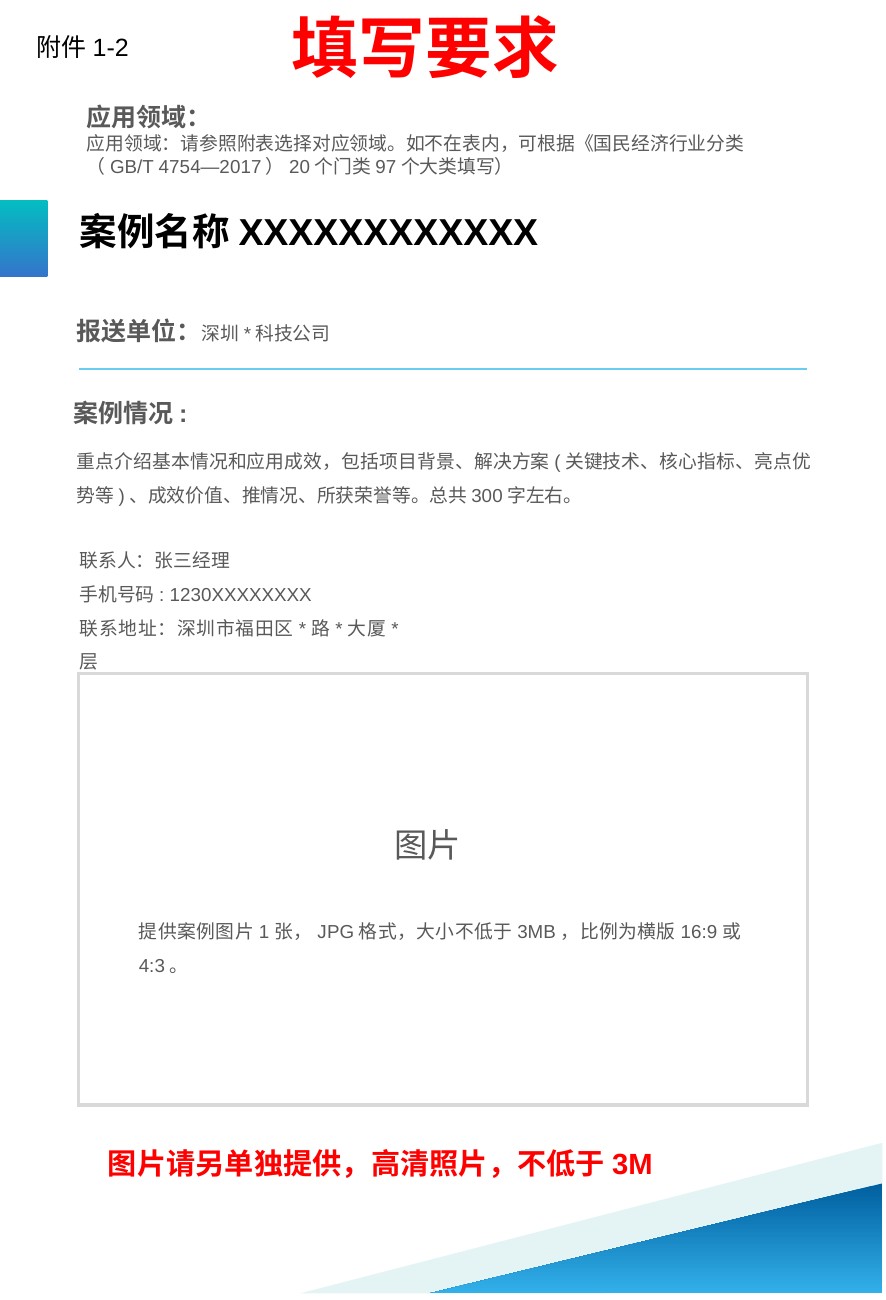

附件1-2
填写要求
应用领域：
应用领域：请参照附表选择对应领域。如不在表内，可根据《国民经济行业分类（GB/T 4754—2017）20个门类97个大类填写）

案例名称XXXXXXXXXXXX

报送单位：深圳*科技公司

案例情况:
重点介绍基本情况和应用成效，包括项目背景、解决方案(关键技术、核心指标、亮点优势等)、成效价值、推情况、所获荣誉等。总共300字左右。
联系人：张三经理
手机号码: 1230XXXXXXXX
联系地址：深圳市福田区*路*大厦*层

图片
提供案例图片1张，JPG格式，大小不低于3MB，比例为横版16:9或4:3。
图片请另单独提供，高清照片，不低于3M